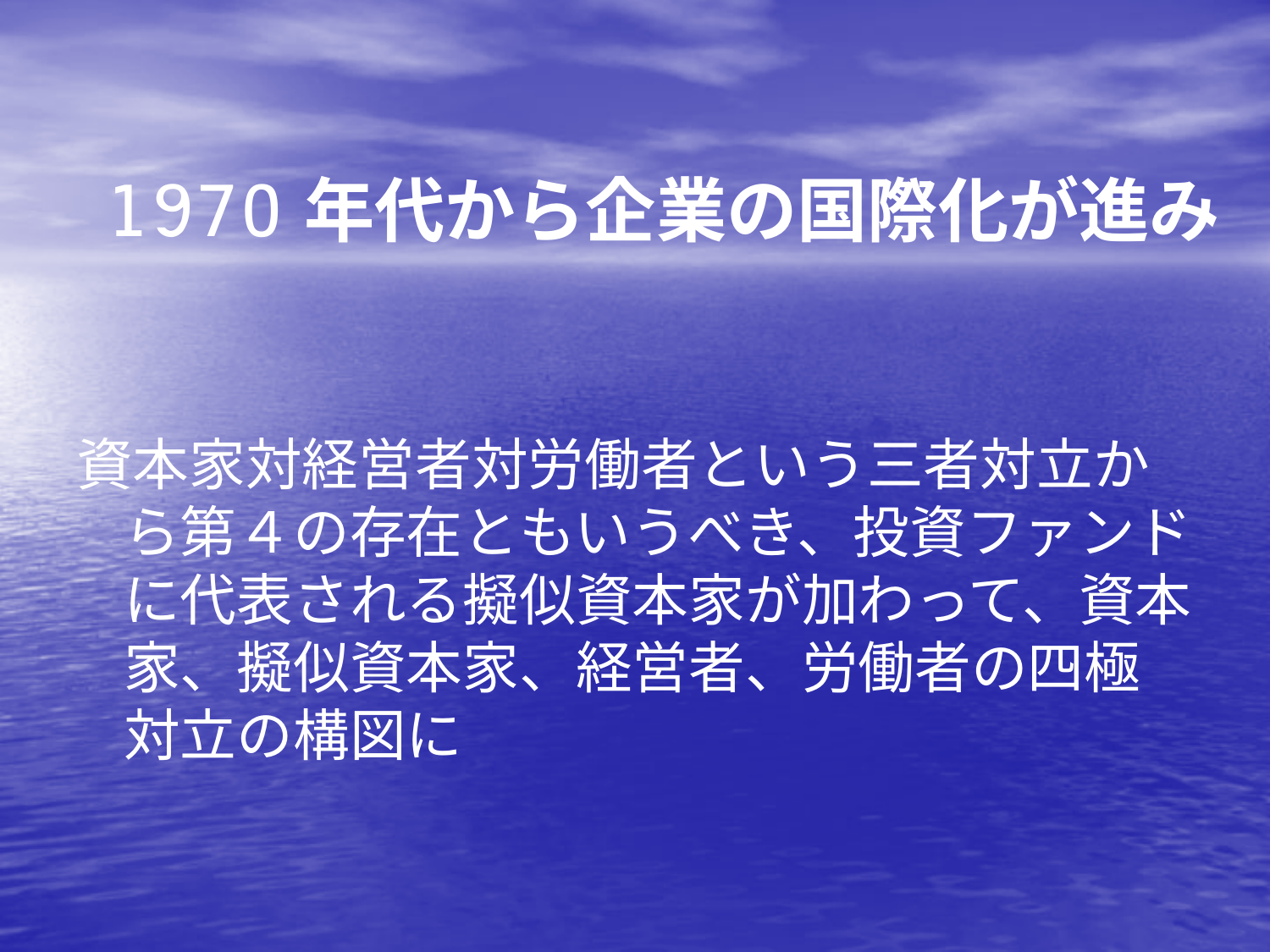

# 1970年代から企業の国際化が進み

資本家対経営者対労働者という三者対立から第４の存在ともいうべき、投資ファンドに代表される擬似資本家が加わって、資本家、擬似資本家、経営者、労働者の四極対立の構図に